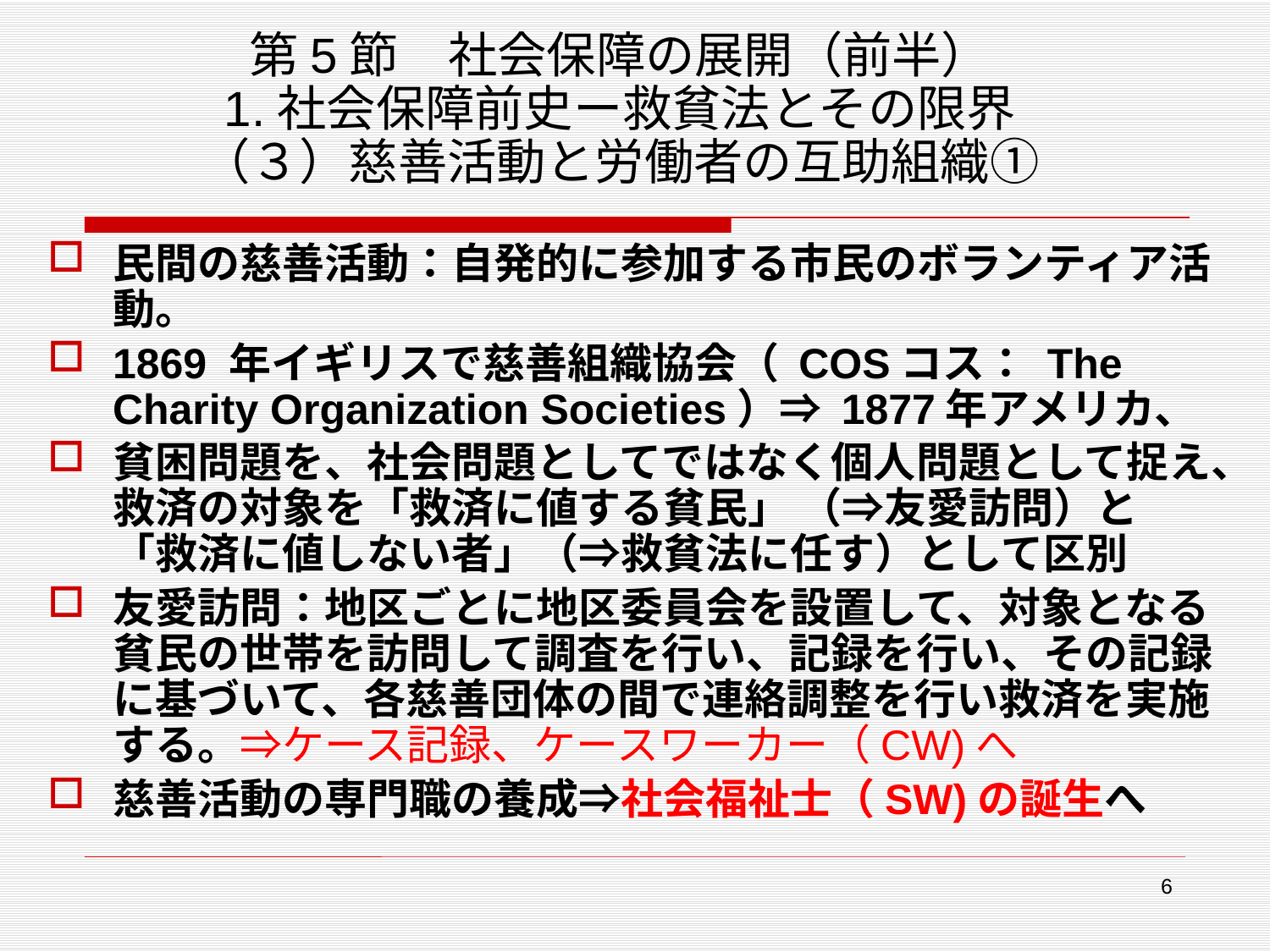

# 第5節　社会保障の展開（前半） 1.社会保障前史ー救貧法とその限界 （３）慈善活動と労働者の互助組織①
民間の慈善活動：自発的に参加する市民のボランティア活動。
1869 年イギリスで慈善組織協会（ COSコス： The Charity Organization Societies）⇒ 1877年アメリカ、
貧困問題を、社会問題としてではなく個人問題として捉え、救済の対象を「救済に値する貧民」 （⇒友愛訪問）と「救済に値しない者」（⇒救貧法に任す）として区別
友愛訪問：地区ごとに地区委員会を設置して、対象となる貧民の世帯を訪問して調査を行い、記録を行い、その記録に基づいて、各慈善団体の間で連絡調整を行い救済を実施する。⇒ケース記録、ケースワーカー（CW)へ
慈善活動の専門職の養成⇒社会福祉士（SW)の誕生へ
6